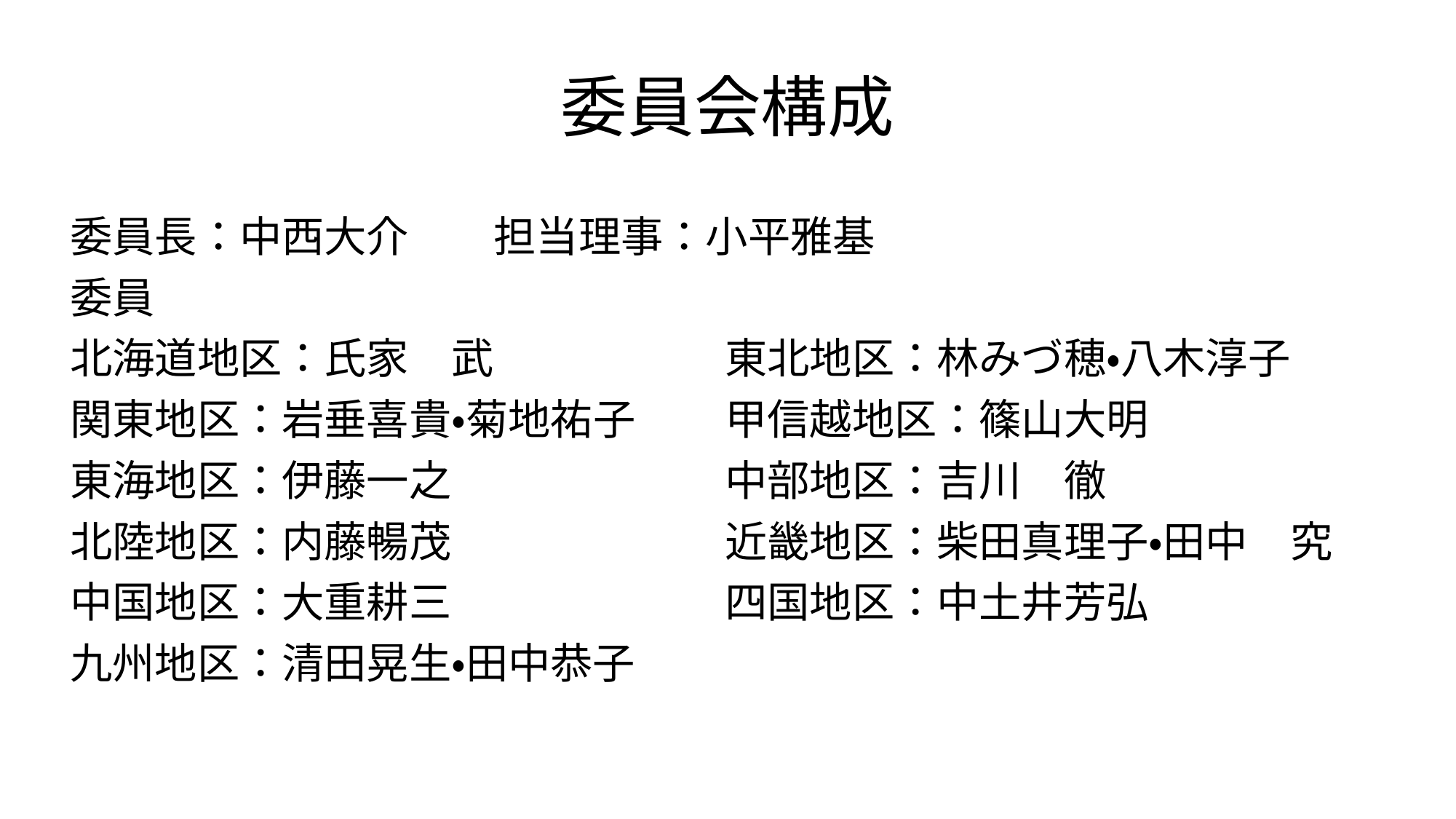

# 委員会構成
委員長：中西大介　　担当理事：小平雅基
委員
北海道地区：氏家　武			東北地区：林みづ穂・八木淳子
関東地区：岩垂喜貴・菊地祐子	甲信越地区：篠山大明
東海地区：伊藤一之			中部地区：吉川　徹
北陸地区：内藤暢茂			近畿地区：柴田真理子・田中　究
中国地区：大重耕三			四国地区：中土井芳弘
九州地区：清田晃生・田中恭子